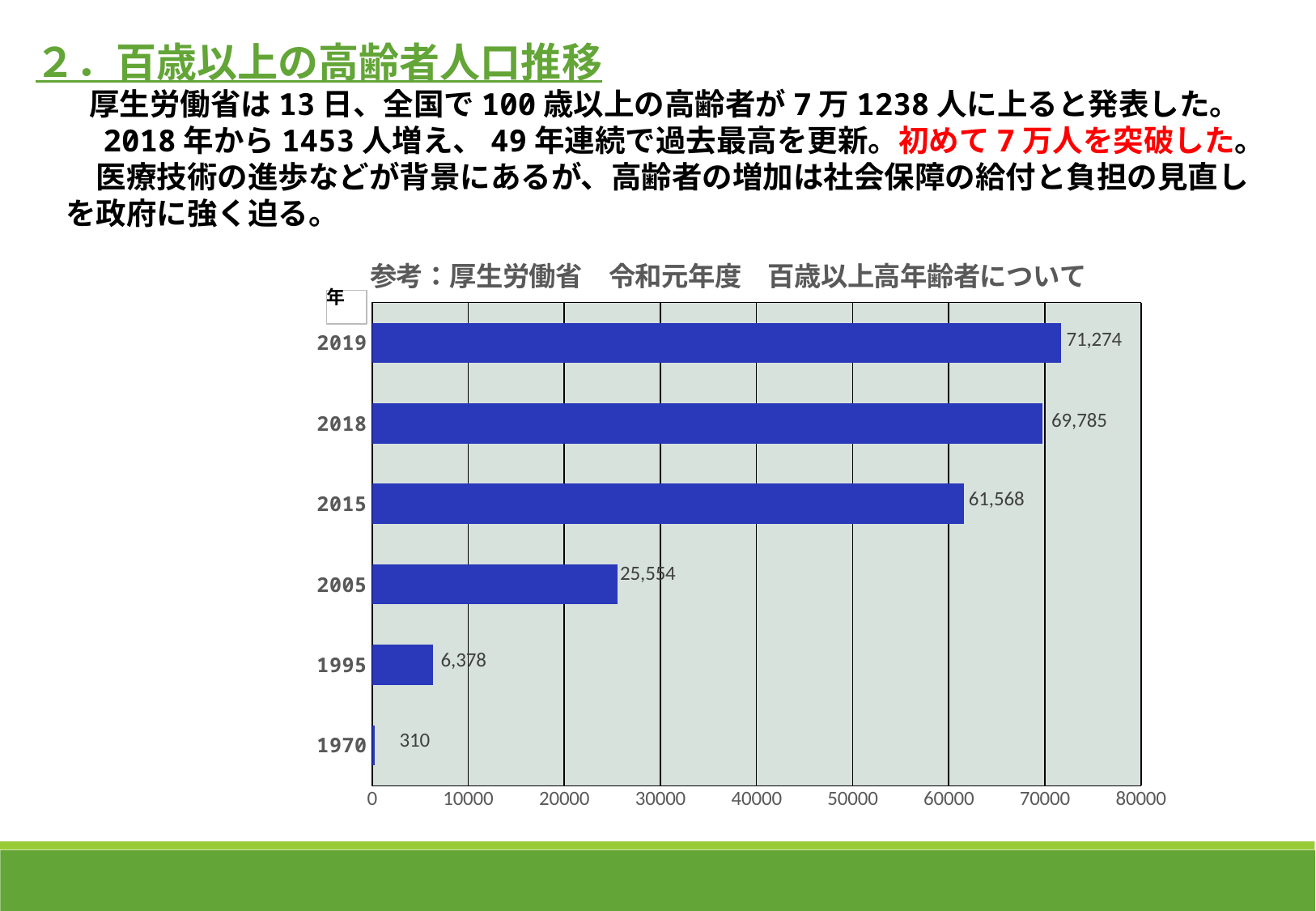

２．百歳以上の高齢者人口推移
　　厚生労働省は13日、全国で100歳以上の高齢者が7万1238人に上ると発表した。
　　2018年から1453人増え、49年連続で過去最高を更新。初めて7万人を突破した。
　　医療技術の進歩などが背景にあるが、高齢者の増加は社会保障の給付と負担の見直し
　を政府に強く迫る。

### Chart: 参考：厚生労働省　令和元年度　百歳以上高年齢者について

| Category |  |
|---|---|
| 1970 | 310.0 |
| 1995 | 6378.0 |
| 2005 | 25554.0 |
| 2015 | 61568.0 |
| 2018 | 69785.0 |
| 2019 | 71724.0 |